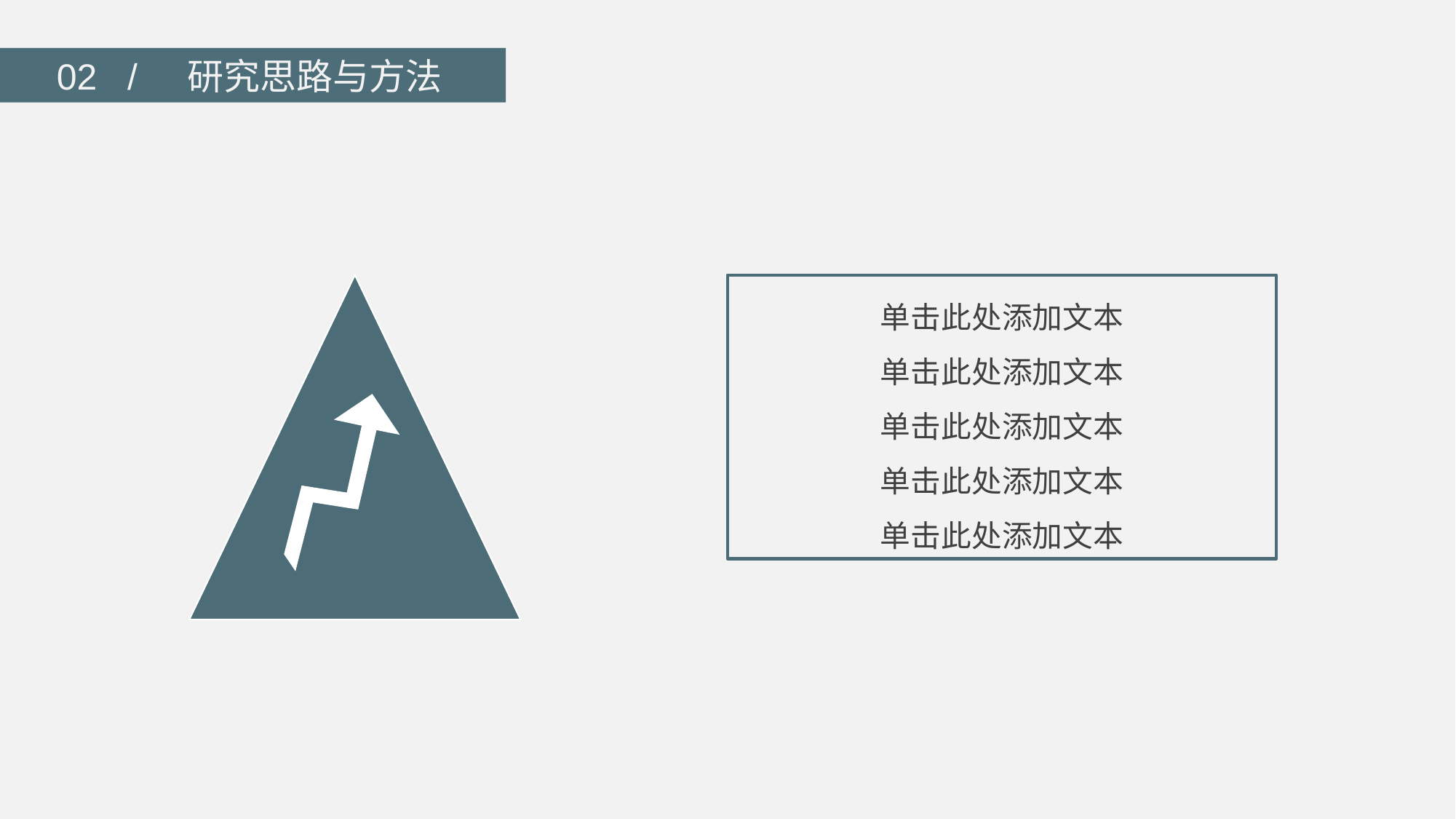

02   /    研究思路与方法

单击此处添加文本
单击此处添加文本
单击此处添加文本
单击此处添加文本
单击此处添加文本